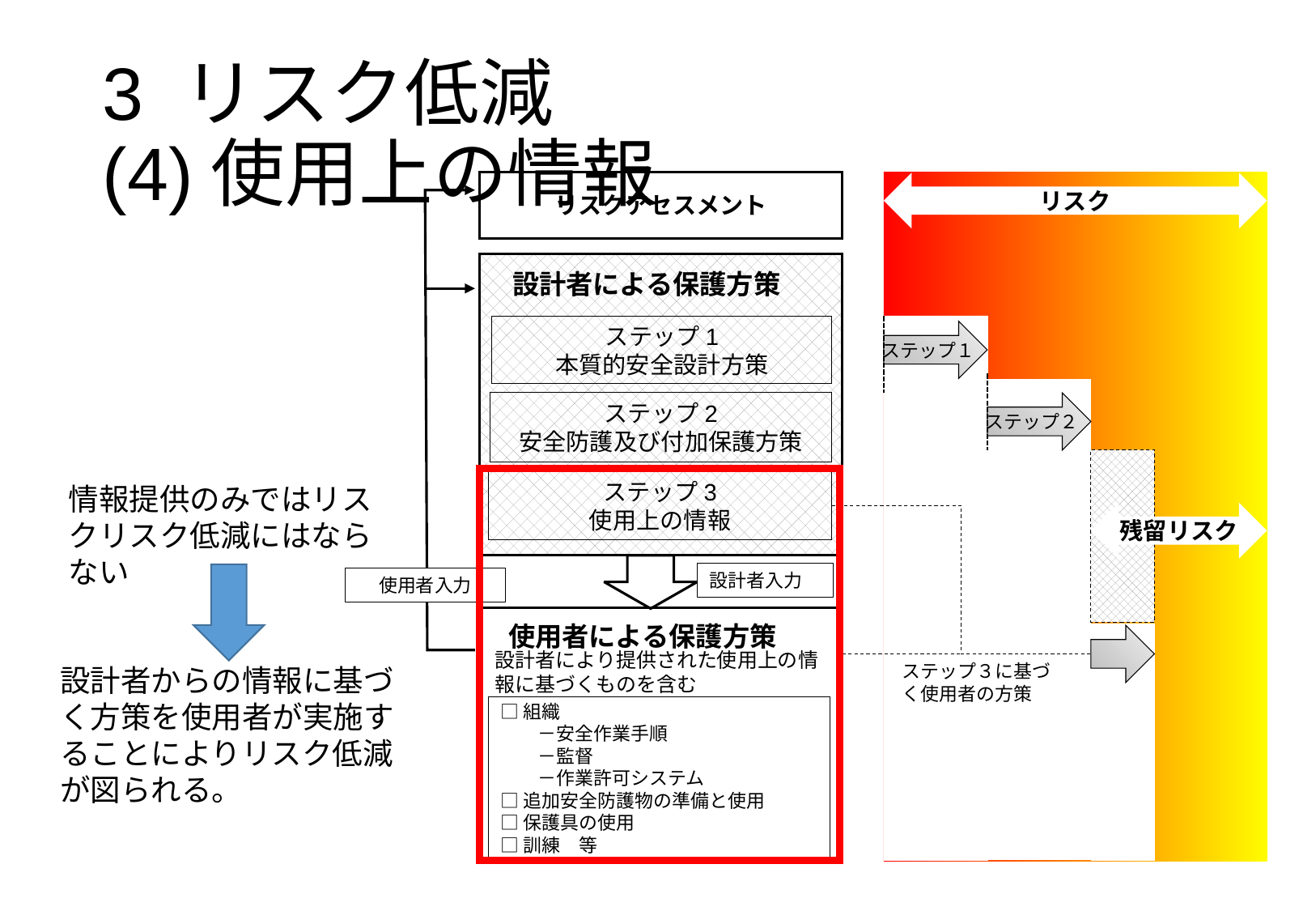

# 3 リスク低減 (4)使用上の情報
リスクアセスメント

リスク

使用者入力

設計者による保護方策

ステップ1
本質的安全設計方策
ステップ１

ステップ2
安全防護及び付加保護方策
ステップ２

ステップ3
使用上の情報
情報提供のみではリスクリスク低減にはならない
残留リスク

設計者入力

使用者による保護方策

設計者により提供された使用上の情報に基づくものを含む
ステップ３に基づく使用者の方策
設計者からの情報に基づく方策を使用者が実施することによりリスク低減が図られる。
□組織
　　－安全作業手順
　　－監督
　　－作業許可システム
□追加安全防護物の準備と使用
□保護具の使用
□訓練　等